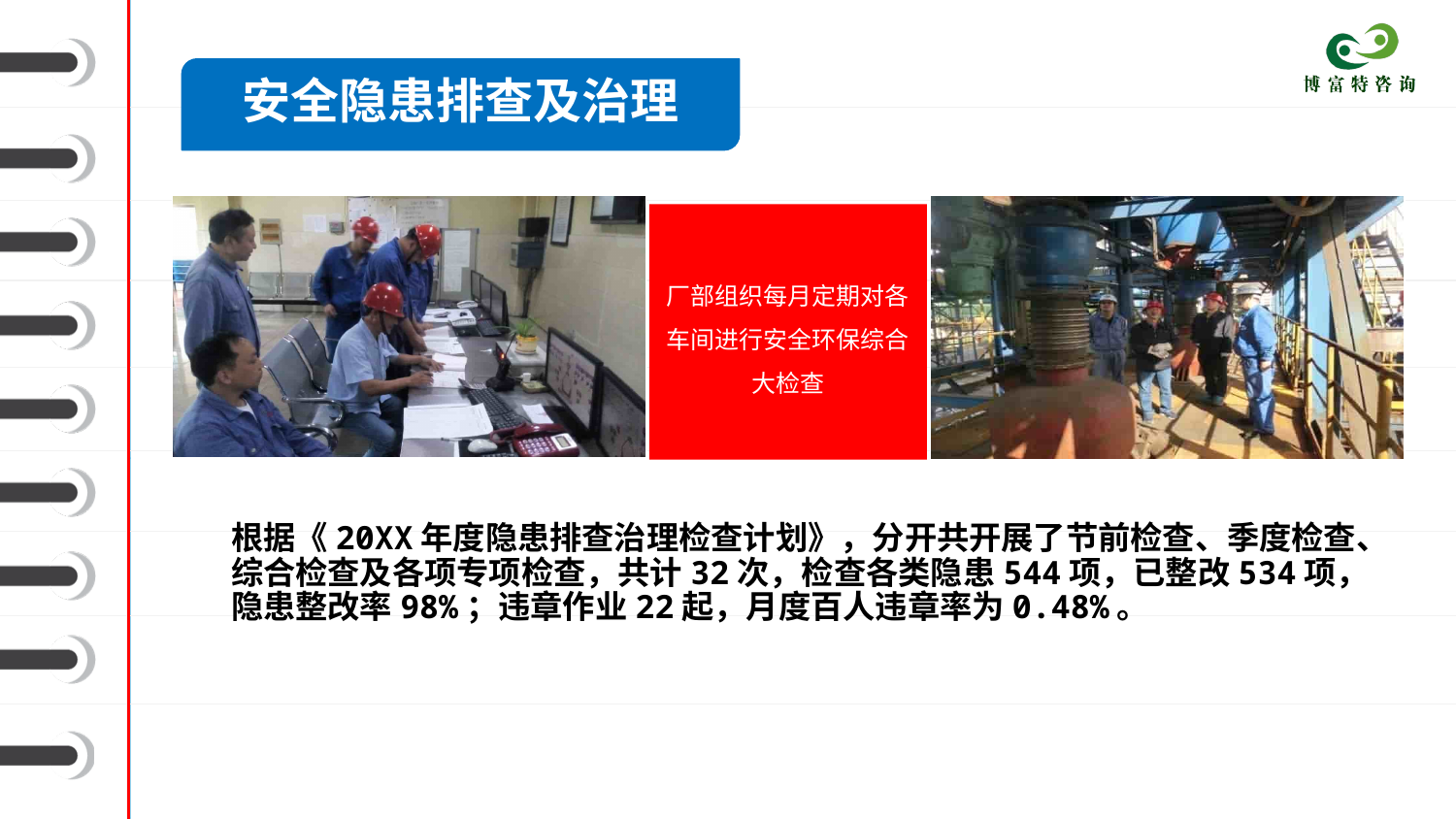

安全隐患排查及治理

厂部组织每月定期对各车间进行安全环保综合大检查
根据《20XX年度隐患排查治理检查计划》，分开共开展了节前检查、季度检查、综合检查及各项专项检查，共计32次，检查各类隐患544项，已整改534项，隐患整改率98%；违章作业22起，月度百人违章率为0.48%。